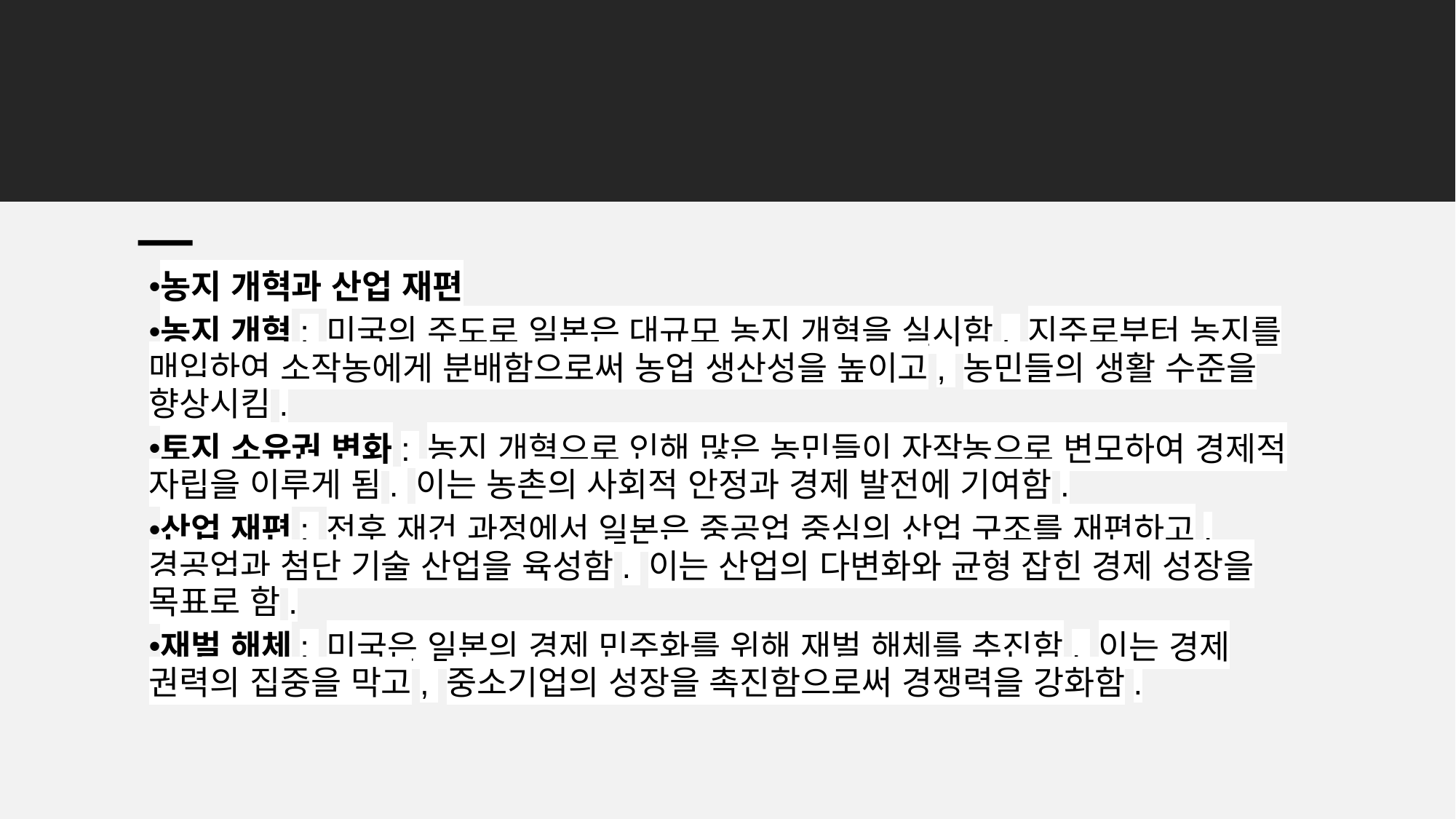

농지 개혁과 산업 재편
농지 개혁: 미국의 주도로 일본은 대규모 농지 개혁을 실시함. 지주로부터 농지를 매입하여 소작농에게 분배함으로써 농업 생산성을 높이고, 농민들의 생활 수준을 향상시킴.
토지 소유권 변화: 농지 개혁으로 인해 많은 농민들이 자작농으로 변모하여 경제적 자립을 이루게 됨. 이는 농촌의 사회적 안정과 경제 발전에 기여함.
산업 재편: 전후 재건 과정에서 일본은 중공업 중심의 산업 구조를 재편하고, 경공업과 첨단 기술 산업을 육성함. 이는 산업의 다변화와 균형 잡힌 경제 성장을 목표로 함.
재벌 해체: 미국은 일본의 경제 민주화를 위해 재벌 해체를 추진함. 이는 경제 권력의 집중을 막고, 중소기업의 성장을 촉진함으로써 경쟁력을 강화함.